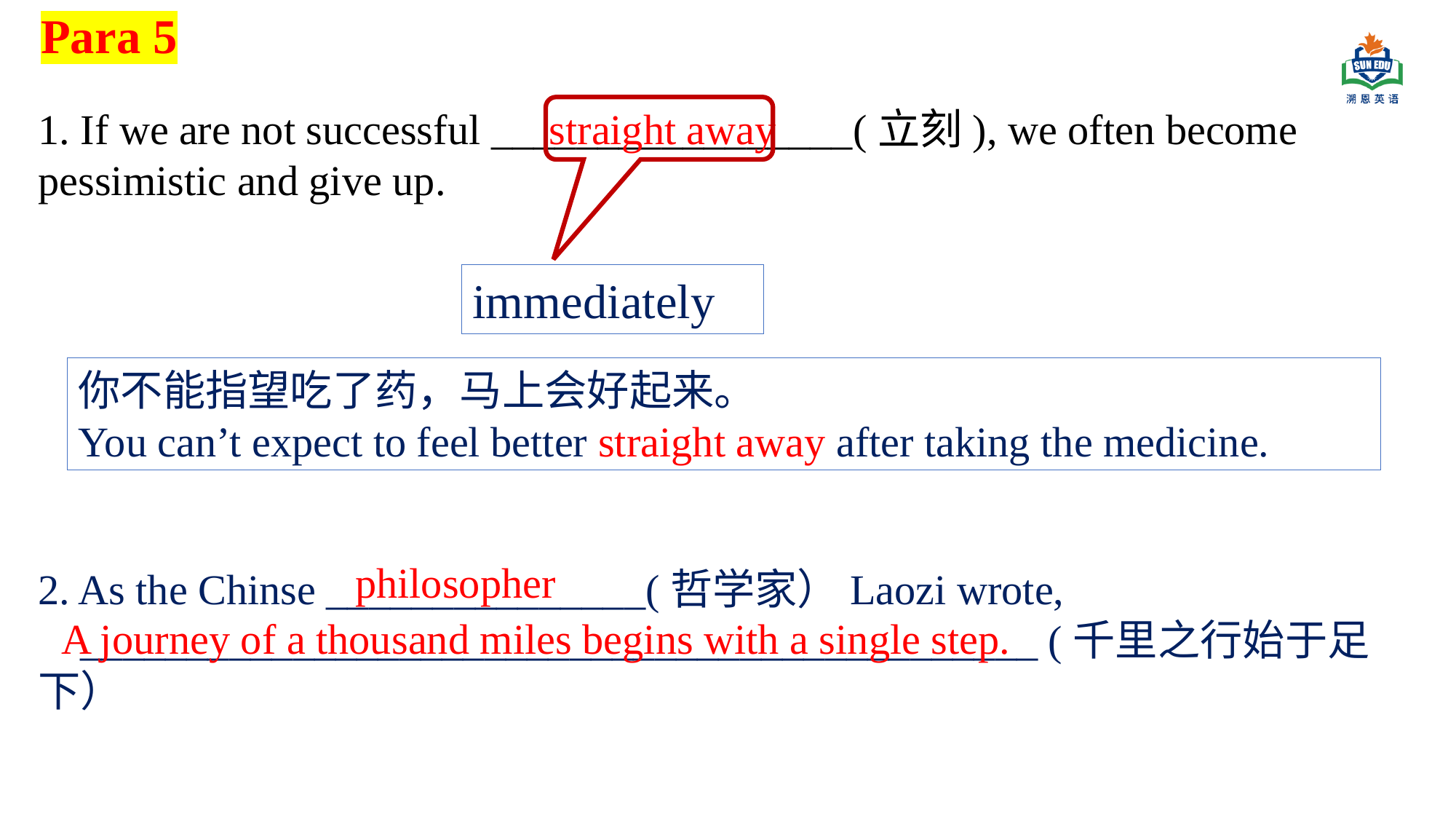

Para 5
1. If we are not successful _________________(立刻), we often become pessimistic and give up.
straight away

immediately
你不能指望吃了药，马上会好起来。
You can’t expect to feel better straight away after taking the medicine.
philosopher
2. As the Chinse _______________(哲学家）Laozi wrote,
    _____________________________________________ (千里之行始于足下）

A journey of a thousand miles begins with a single step.